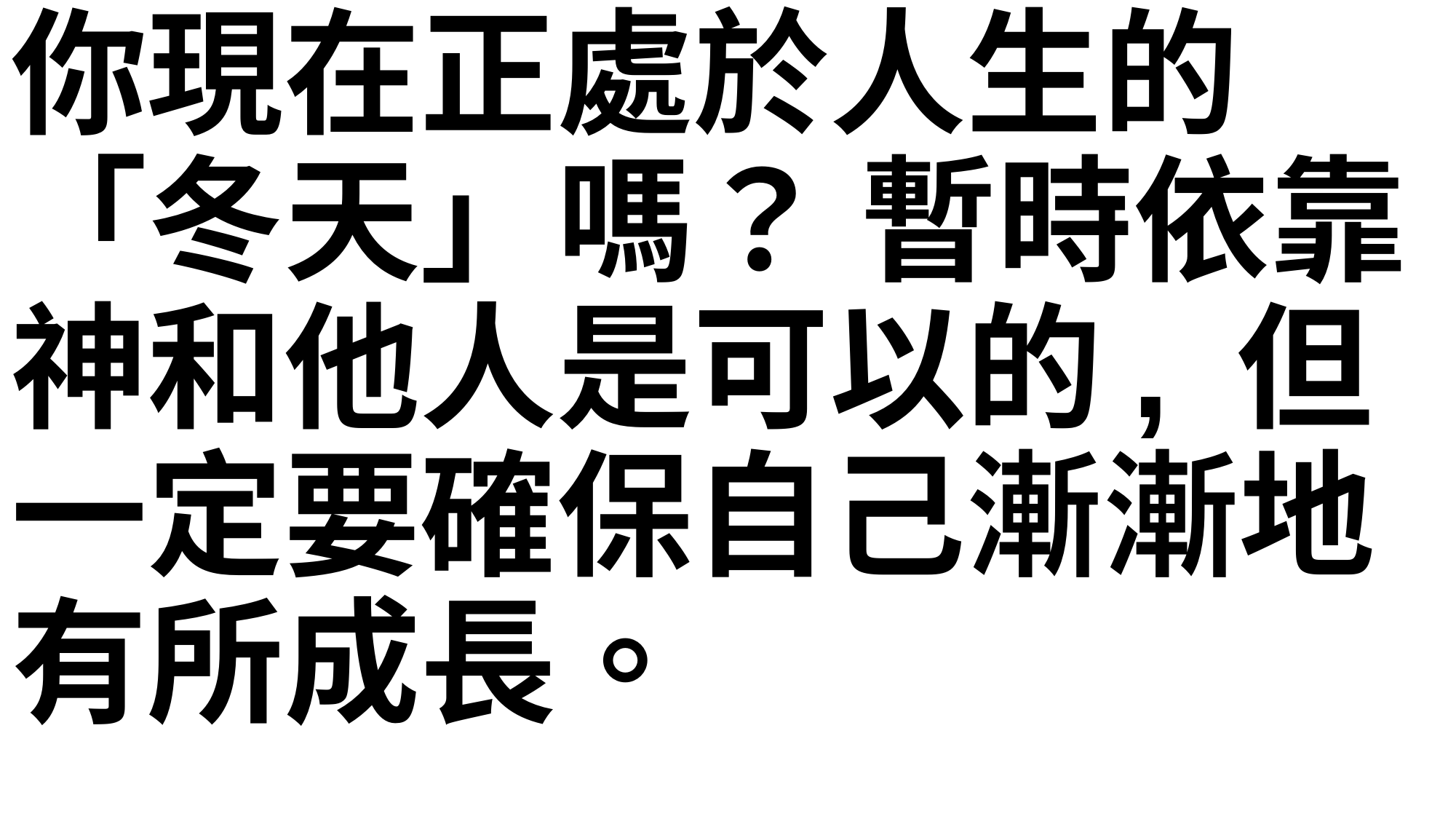

你現在正處於人生的「冬天」嗎？ 暫時依靠神和他人是可以的, 但一定要確保自己漸漸地有所成長。